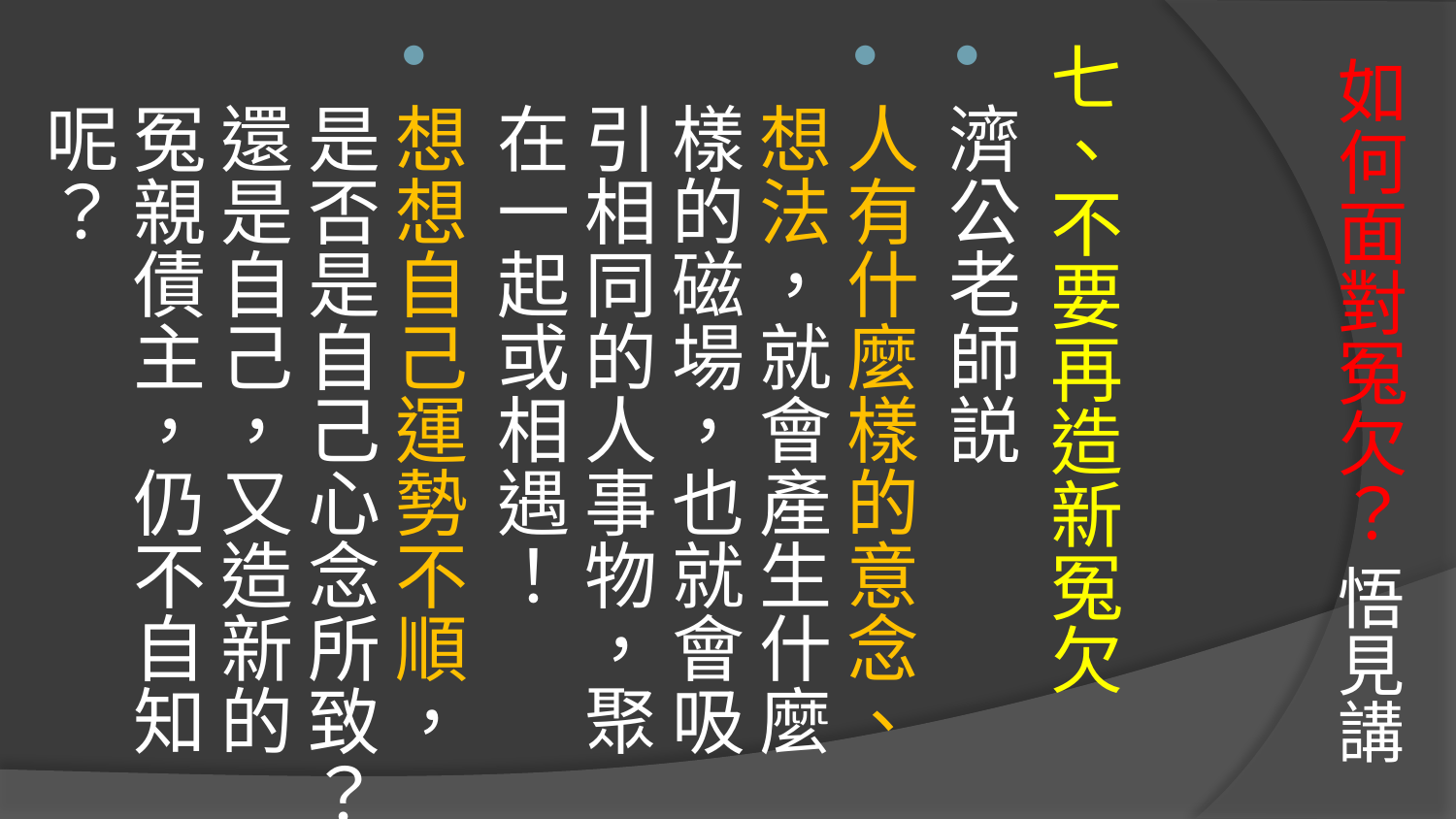

七、不要再造新冤欠
濟公老師説
人有什麼樣的意念、想法，就會產生什麼樣的磁場，也就會吸引相同的人事物，聚在一起或相遇！
想想自己運勢不順，是否是自己心念所致？還是自己，又造新的冤親債主，仍不自知呢？
# 如何面對冤欠？ 悟見講